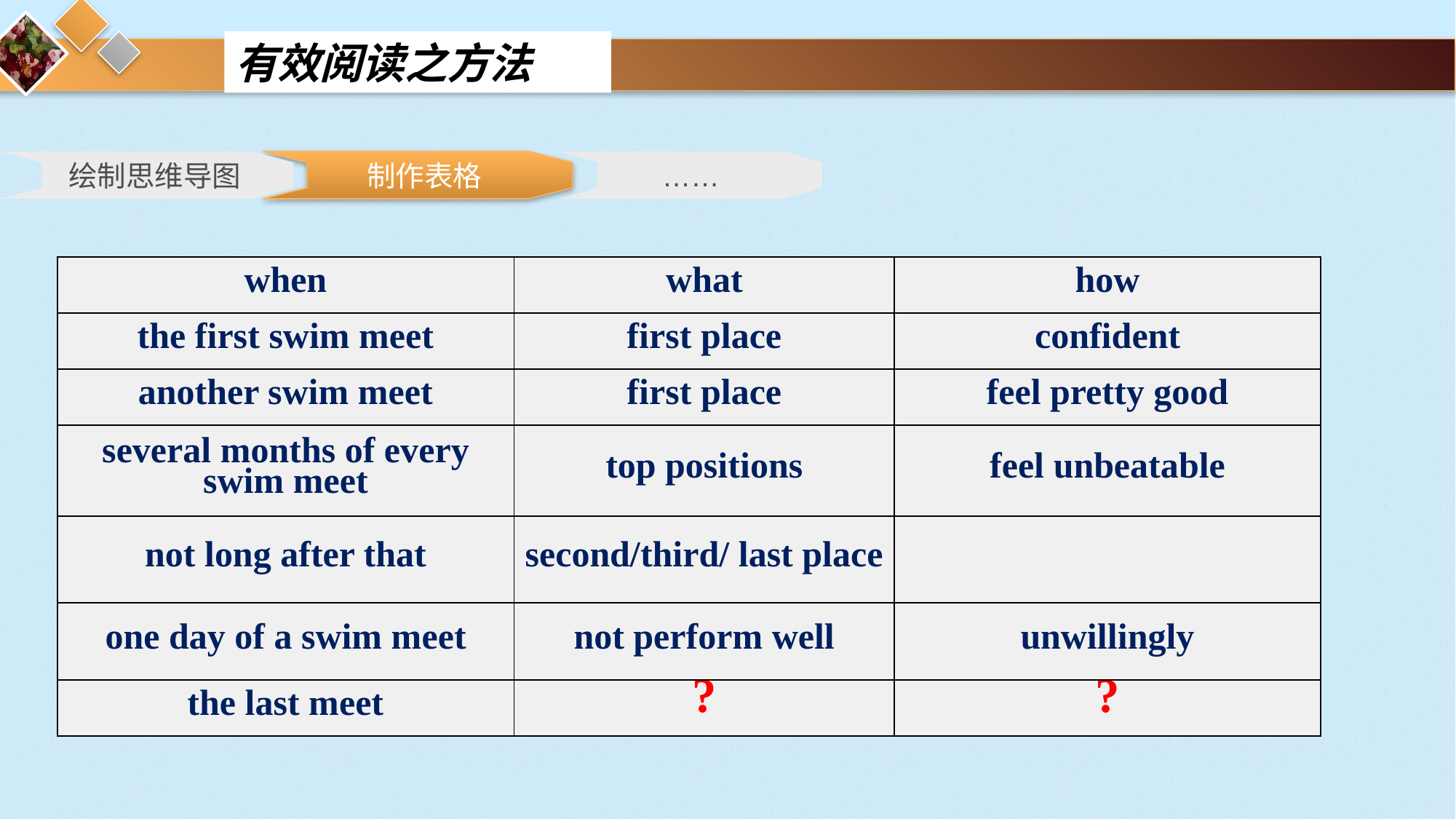

有效阅读之方法
        绘制思维导图
 制作表格
……
| when | what | how |
| --- | --- | --- |
| the first swim meet | first place | confident |
| another swim meet | first place | feel pretty good |
| several months of every swim meet | top positions | feel unbeatable |
| not long after that | second/third/ last place |  |
| one day of a swim meet | not perform well | unwillingly |
| the last meet | ? | ? |